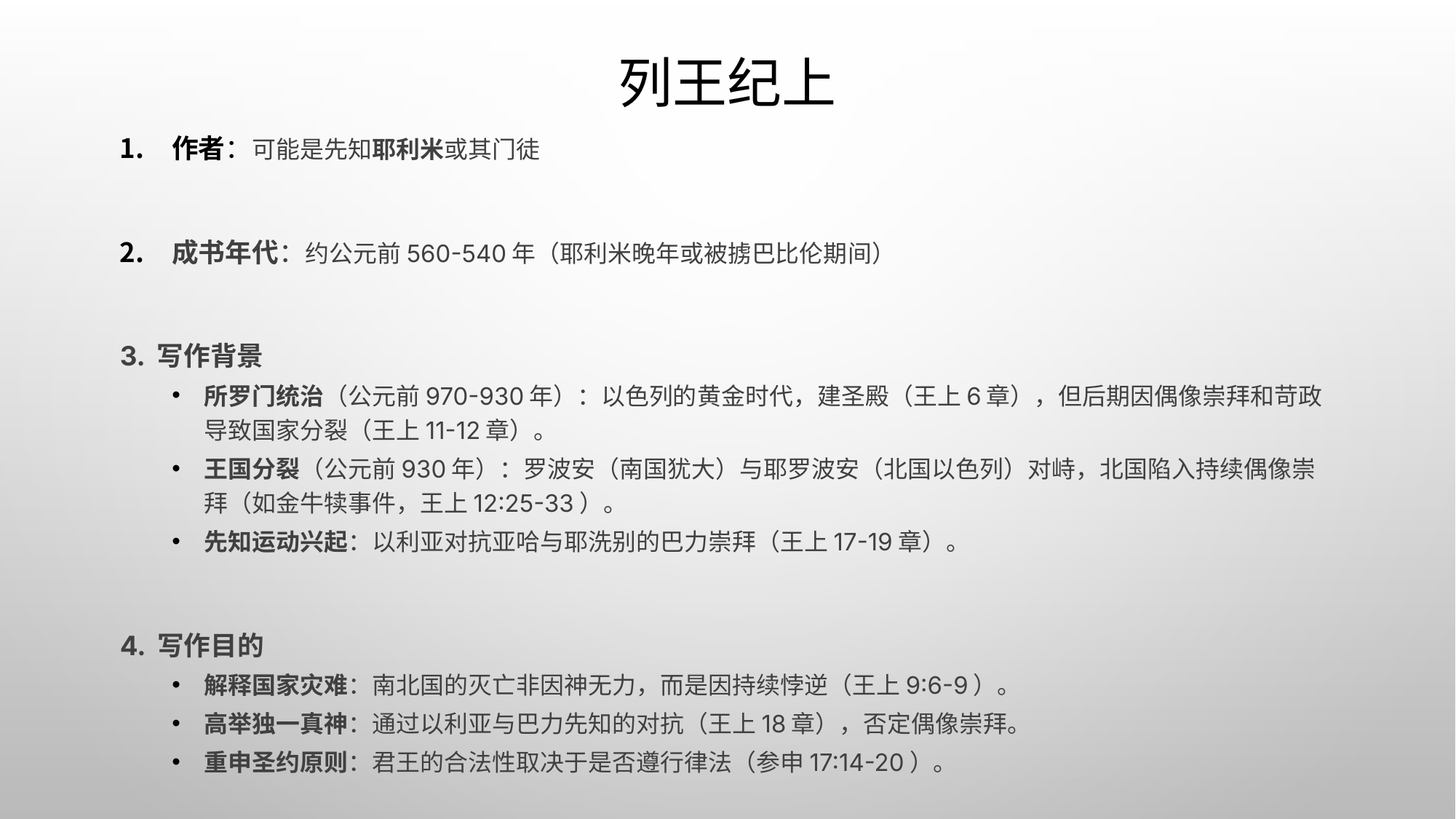

# 列王纪上
作者：可能是先知耶利米或其门徒

成书年代：约公元前560-540年（耶利米晚年或被掳巴比伦期间）

3. 写作背景
所罗门统治（公元前970-930年）：以色列的黄金时代，建圣殿（王上6章），但后期因偶像崇拜和苛政导致国家分裂（王上11-12章）。
王国分裂（公元前930年）：罗波安（南国犹大）与耶罗波安（北国以色列）对峙，北国陷入持续偶像崇拜（如金牛犊事件，王上12:25-33）。
先知运动兴起：以利亚对抗亚哈与耶洗别的巴力崇拜（王上17-19章）。

4. 写作目的
解释国家灾难：南北国的灭亡非因神无力，而是因持续悖逆（王上9:6-9）。
高举独一真神：通过以利亚与巴力先知的对抗（王上18章），否定偶像崇拜。
重申圣约原则：君王的合法性取决于是否遵行律法（参申17:14-20）。